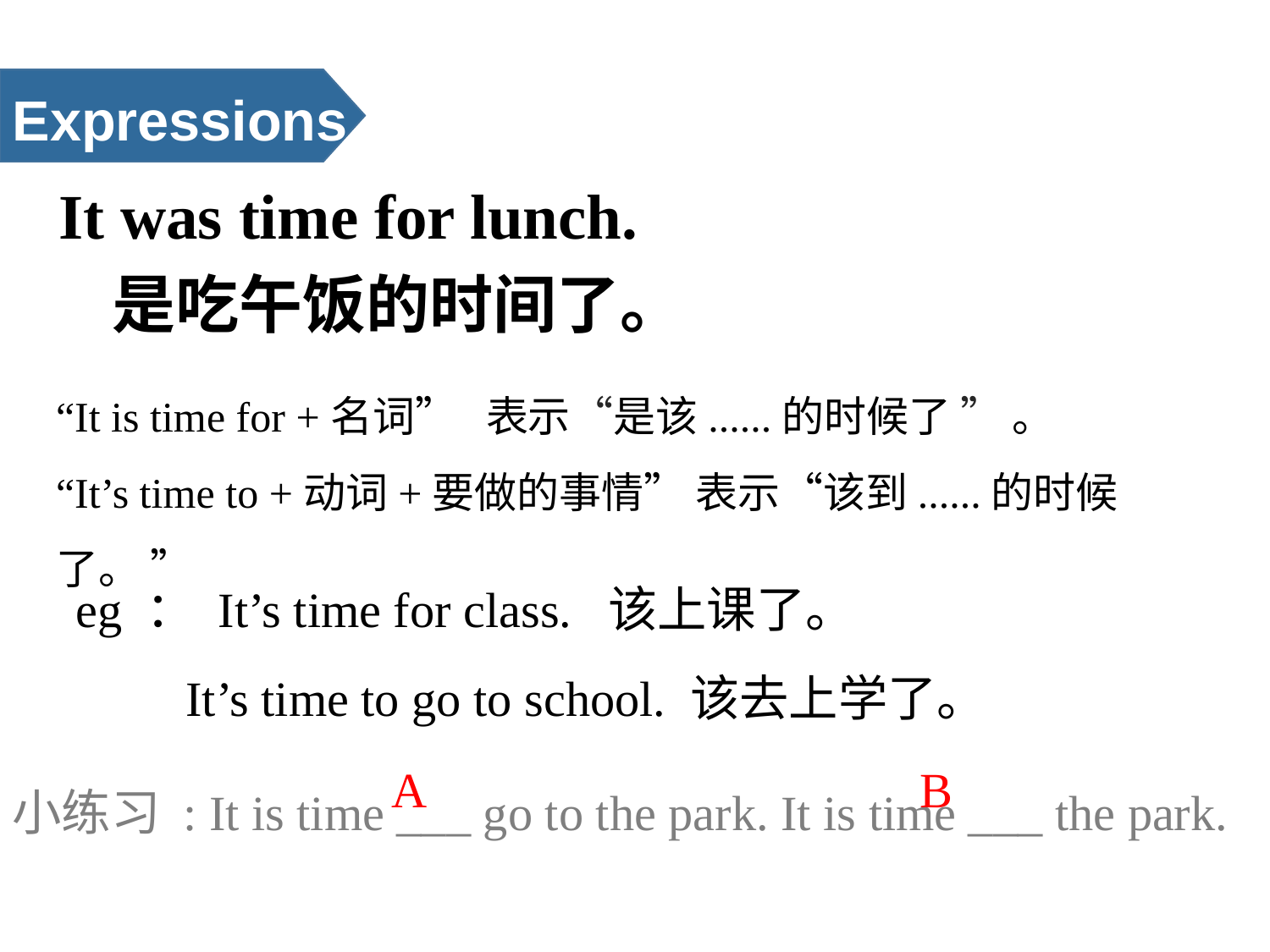

Expressions
It was time for lunch.
是吃午饭的时间了。
“It is time for +名词”   表示“是该......的时候了 ” 。
“It’s time to +动词+要做的事情” 表示“该到......的时候了。 ”
eg ： It’s time for class.  该上课了。
         It’s time to go to school. 该去上学了。
小练习 : It is time ___ go to the park. It is time ___ the park.
               A. to       B. for
A
B